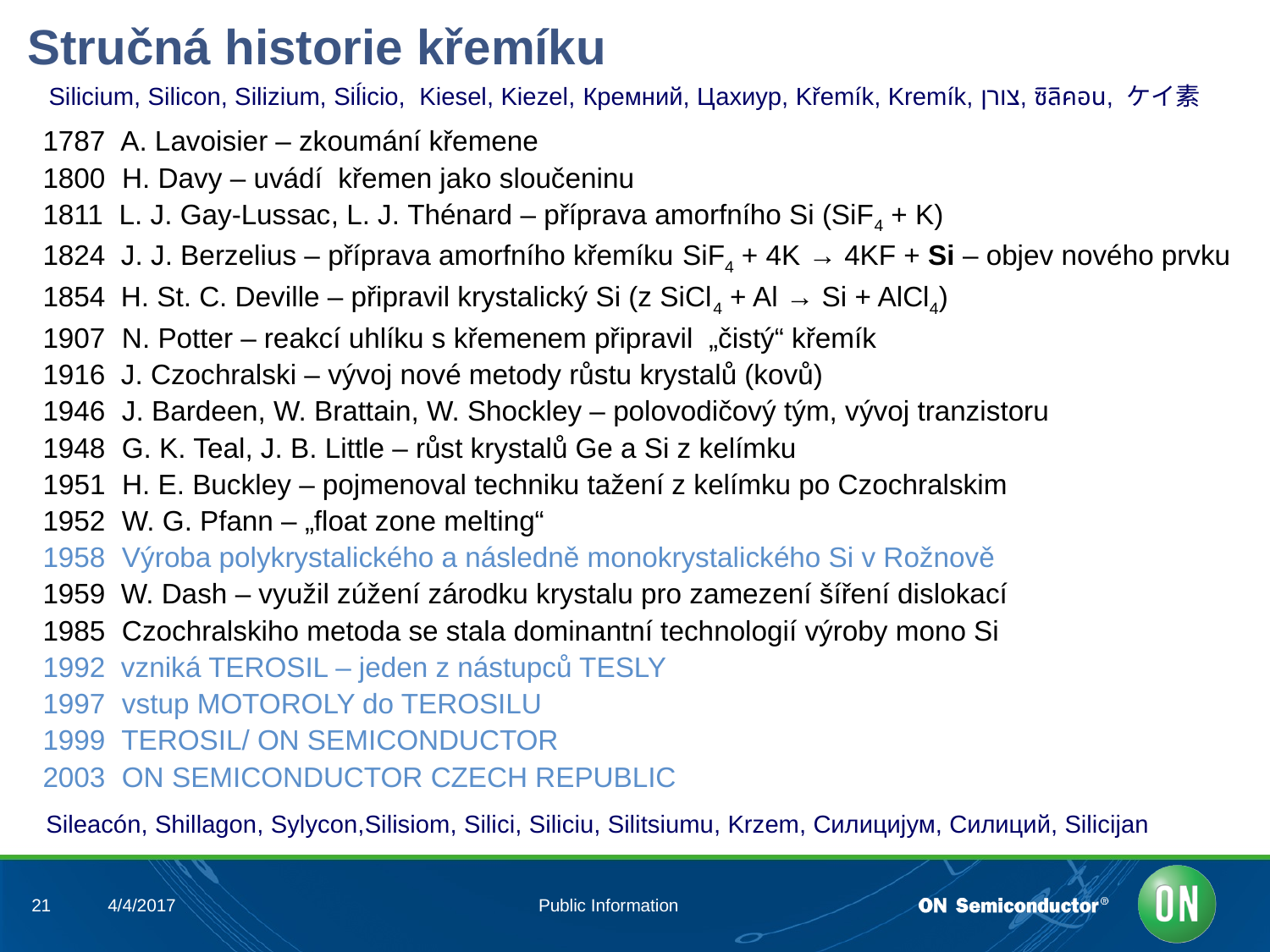

# Stručná historie křemíku
Silicium, Silicon, Silizium, Siĺicio,  Kiesel, Kiezel, Кремний, Цахиур, Křemík, Kremík, צורן, ซิลิคอน, ケイ素
1787	  A. Lavoisier – zkoumání křemene
1800	  H. Davy – uvádí  křemen jako sloučeninu
1811  L. J. Gay-Lussac, L. J. Thénard – příprava amorfního Si (SiF4 + K)
1824  J. J. Berzelius – příprava amorfního křemíku SiF4 + 4K → 4KF + Si – objev nového prvku
1854  H. St. C. Deville – připravil krystalický Si (z SiCl4 + Al → Si + AlCl4)
1907	  N. Potter – reakcí uhlíku s křemenem připravil  „čistý“ křemík
1916  J. Czochralski – vývoj nové metody růstu krystalů (kovů)
1946	  J. Bardeen, W. Brattain, W. Shockley – polovodičový tým, vývoj tranzistoru
1948	  G. K. Teal, J. B. Little – růst krystalů Ge a Si z kelímku
  H. E. Buckley – pojmenoval techniku tažení z kelímku po Czochralskim
1952	  W. G. Pfann – „float zone melting“
1958	  Výroba polykrystalického a následně monokrystalického Si v Rožnově
1959  W. Dash – využil zúžení zárodku krystalu pro zamezení šíření dislokací
1985	  Czochralskiho metoda se stala dominantní technologií výroby mono Si
1992  vzniká TEROSIL – jeden z nástupců TESLY
1997	  vstup MOTOROLY do TEROSILU
1999	  TEROSIL/ ON SEMICONDUCTOR
2003	  ON SEMICONDUCTOR CZECH REPUBLIC

Sileacón, Shillagon, Sylycon,Silisiom, Silici, Siliciu, Silitsiumu, Krzem, Силициjум, Силиций, Silicijan